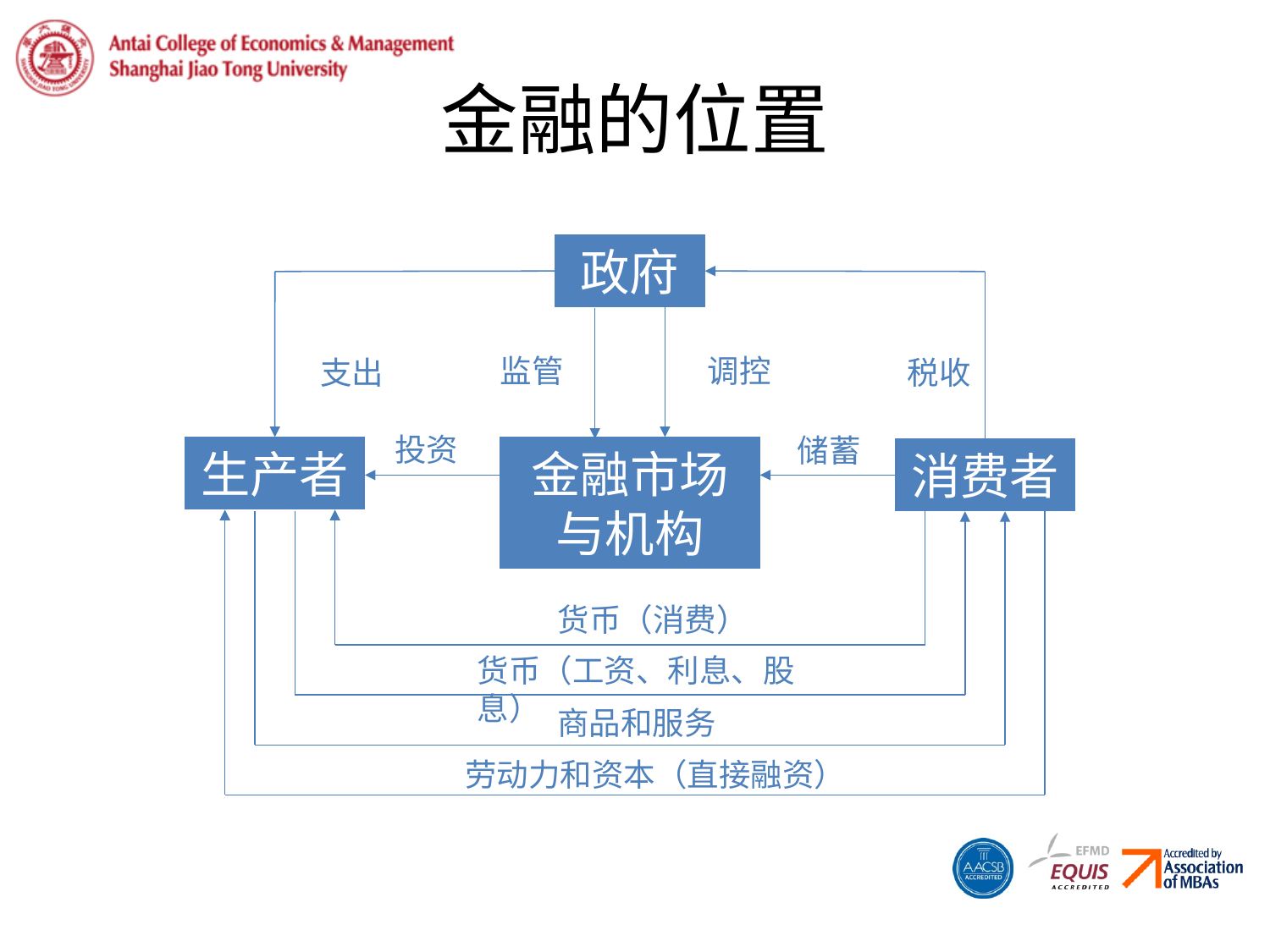

# 金融的位置
政府
监管
调控
税收
支出
投资
储蓄
生产者
金融市场与机构
消费者
货币（消费）
货币（工资、利息、股息）
商品和服务
劳动力和资本（直接融资）